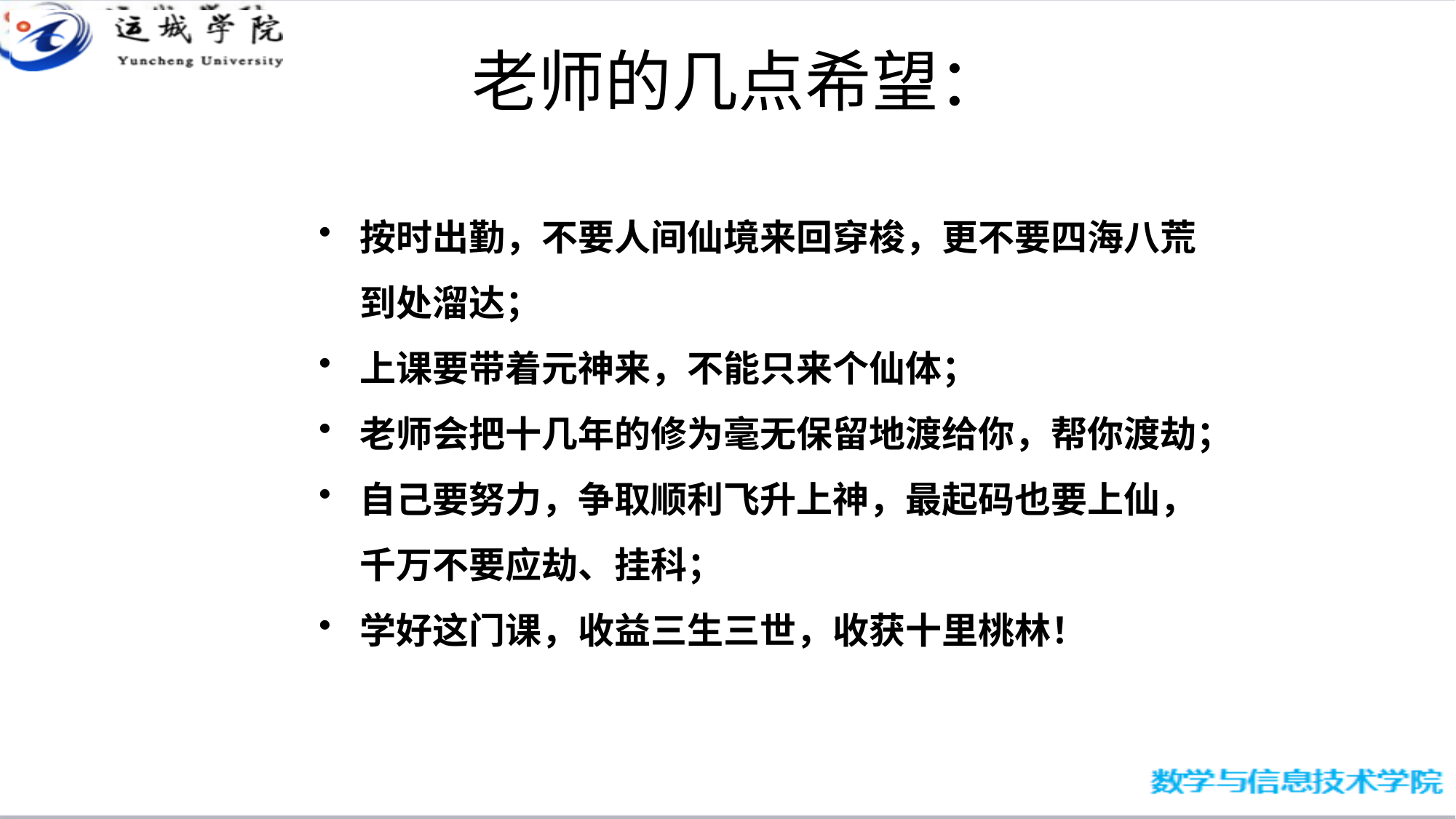

# 老师的几点希望：
按时出勤，不要人间仙境来回穿梭，更不要四海八荒到处溜达；
上课要带着元神来，不能只来个仙体；
老师会把十几年的修为毫无保留地渡给你，帮你渡劫；
自己要努力，争取顺利飞升上神，最起码也要上仙，千万不要应劫、挂科；
学好这门课，收益三生三世，收获十里桃林！